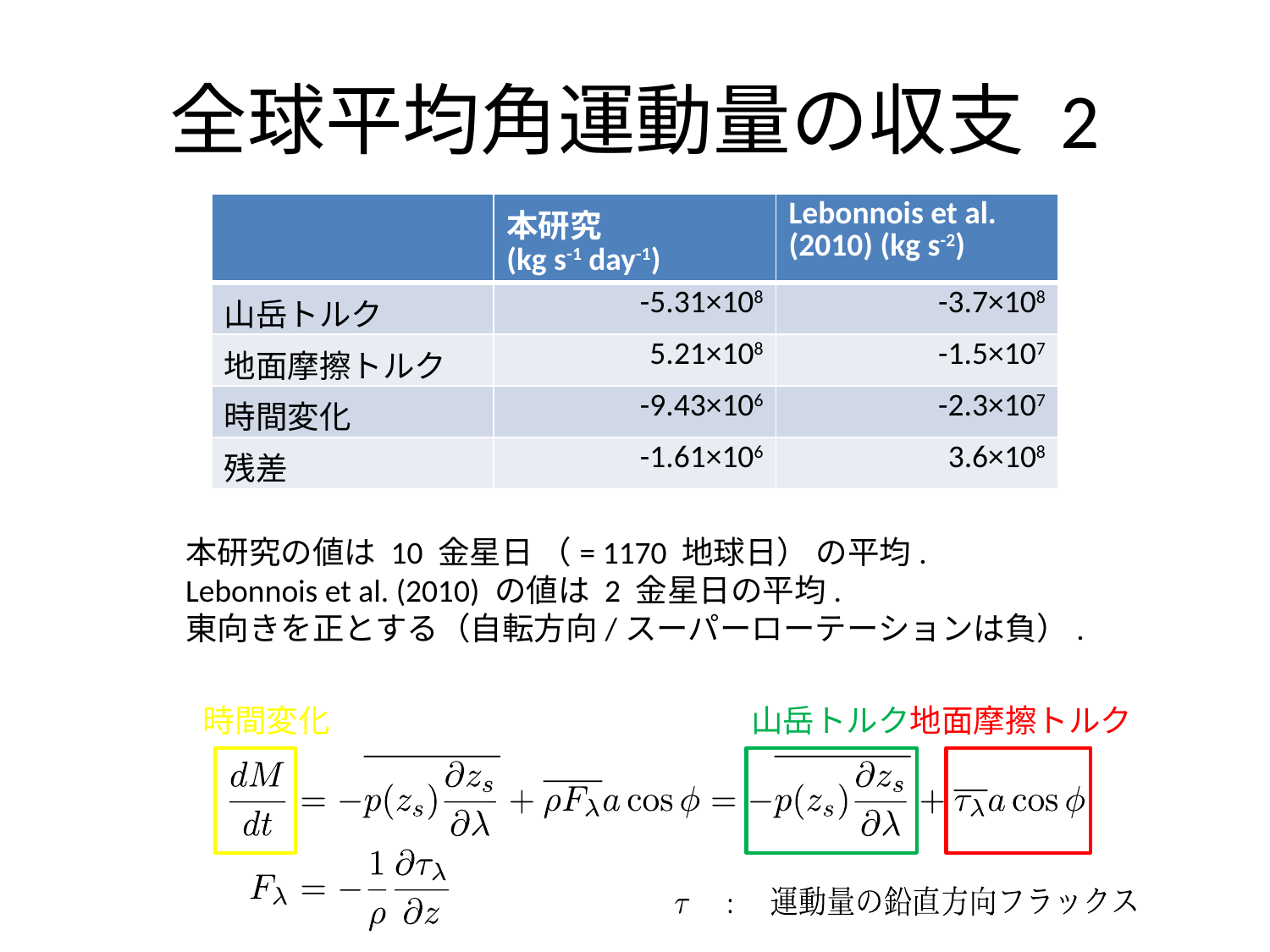

# 全球平均角運動量の収支 2
|  | 本研究 (kg s-1 day-1) | Lebonnois et al. (2010) (kg s-2) |
| --- | --- | --- |
| 山岳トルク | -5.31×108 | -3.7×108 |
| 地面摩擦トルク | 5.21×108 | -1.5×107 |
| 時間変化 | -9.43×106 | -2.3×107 |
| 残差 | -1.61×106 | 3.6×108 |
本研究の値は 10 金星日 （= 1170 地球日） の平均.
Lebonnois et al. (2010) の値は 2 金星日の平均.
東向きを正とする（自転方向/スーパーローテーションは負）.
時間変化
山岳トルク
地面摩擦トルク